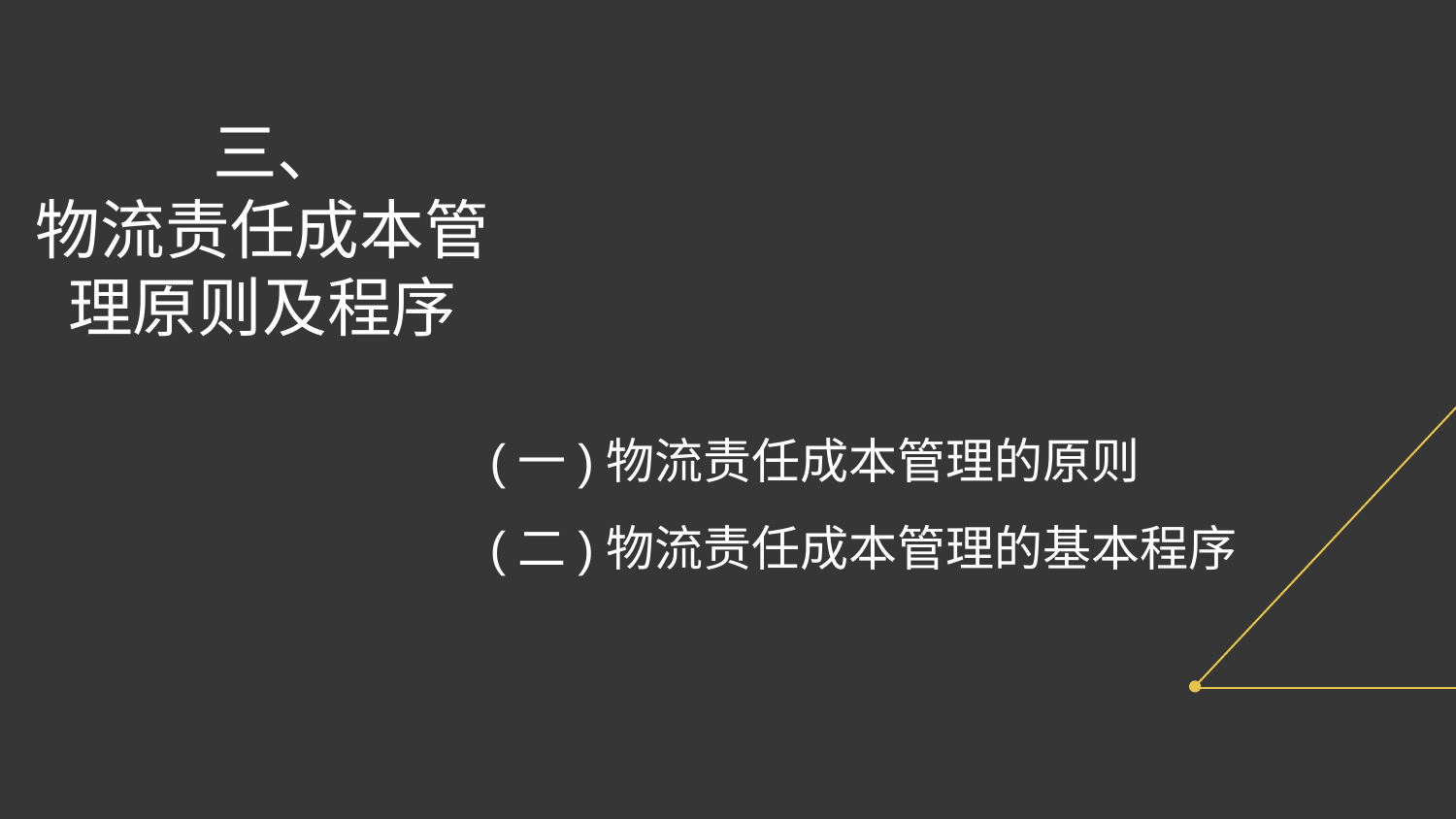

三、
物流责任成本管理原则及程序
(一)物流责任成本管理的原则
(二)物流责任成本管理的基本程序